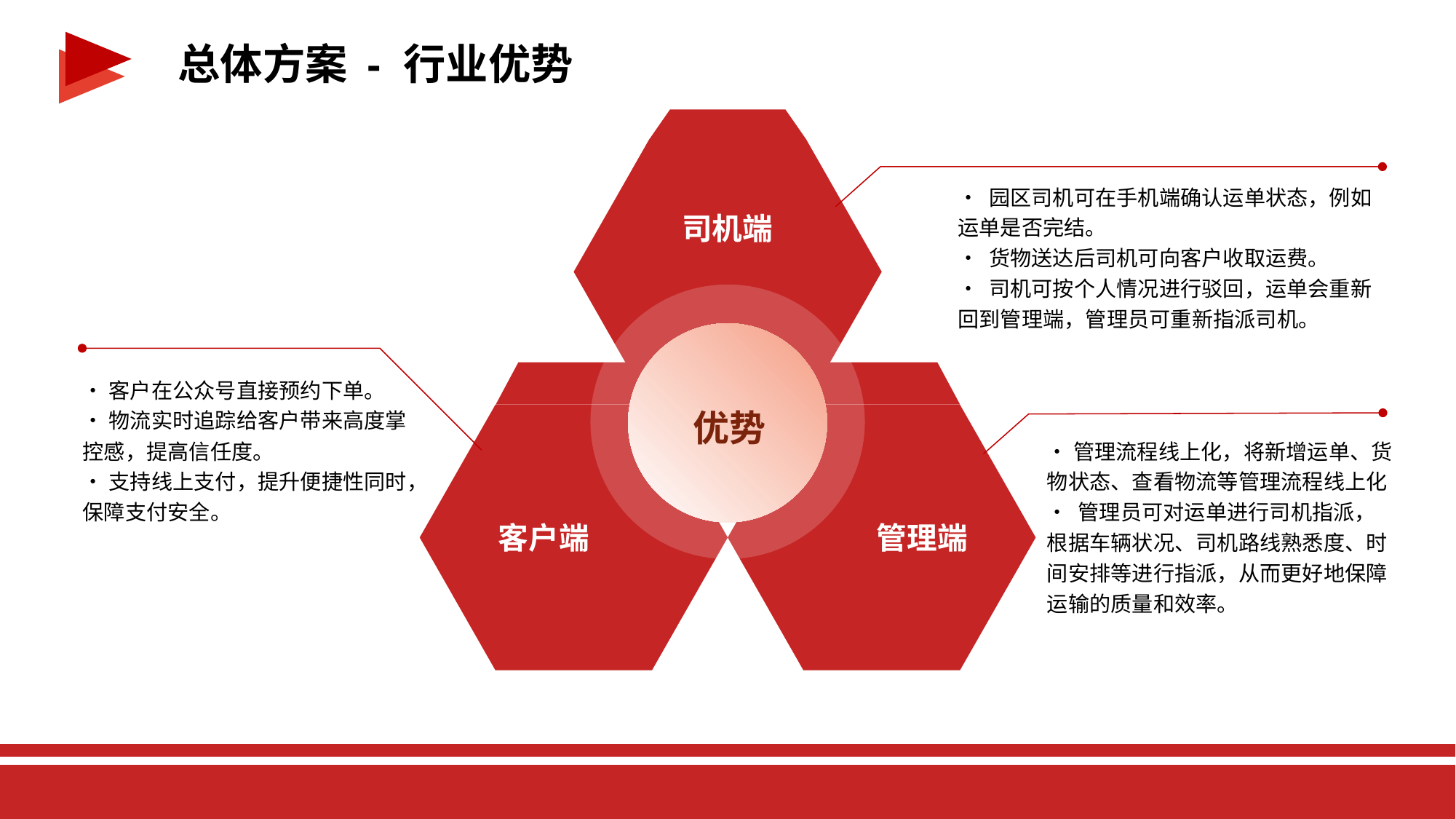

总体方案 - 行业优势

• 园区司机可在手机端确认运单状态，例如运单是否完结。
• 货物送达后司机可向客户收取运费。
• 司机可按个人情况进行驳回，运单会重新回到管理端，管理员可重新指派司机。
司机端

•客户在公众号直接预约下单。
•物流实时追踪给客户带来高度掌控感，提高信任度。
•支持线上支付，提升便捷性同时，保障支付安全。
优势

•管理流程线上化，将新增运单、货物状态、查看物流等管理流程线上化
• 管理员可对运单进行司机指派，根据车辆状况、司机路线熟悉度、时间安排等进行指派，从而更好地保障运输的质量和效率。
管理端
客户端

5
5